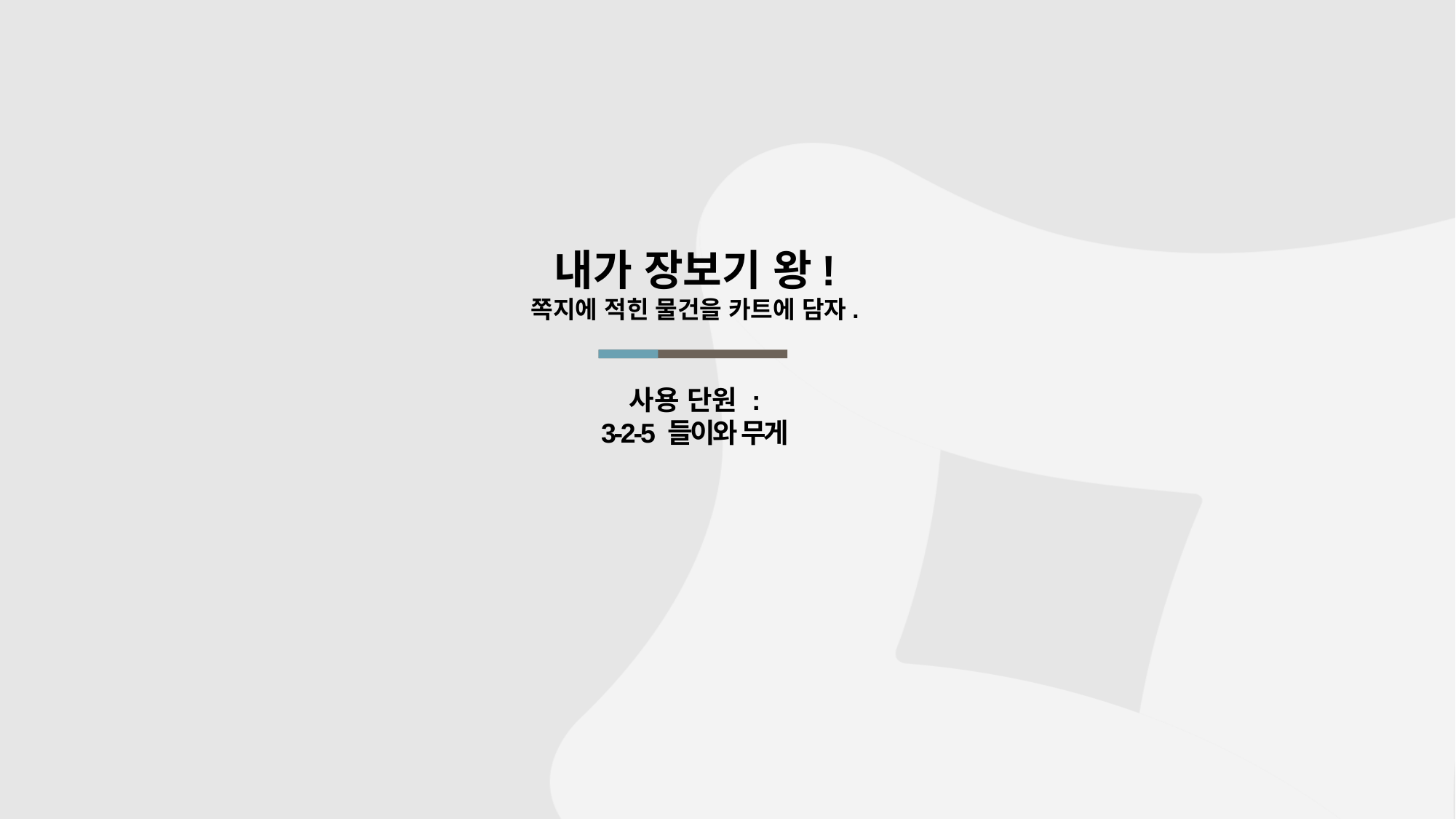

내가 장보기 왕!
쪽지에 적힌 물건을 카트에 담자.
# 사용 단원 : 3-2-5 들이와 무게